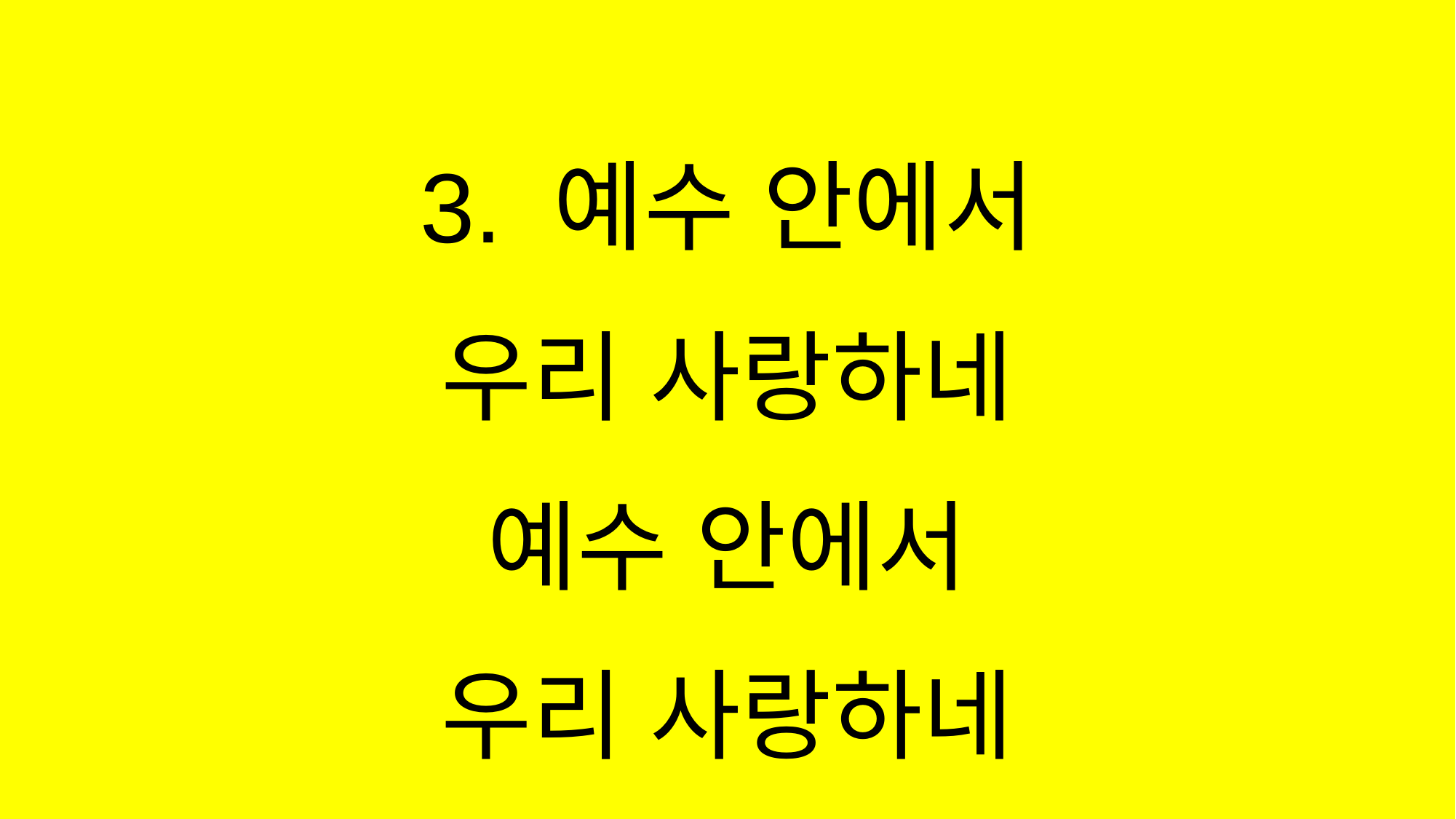

#
3. 예수 안에서

우리 사랑하네

예수 안에서

우리 사랑하네